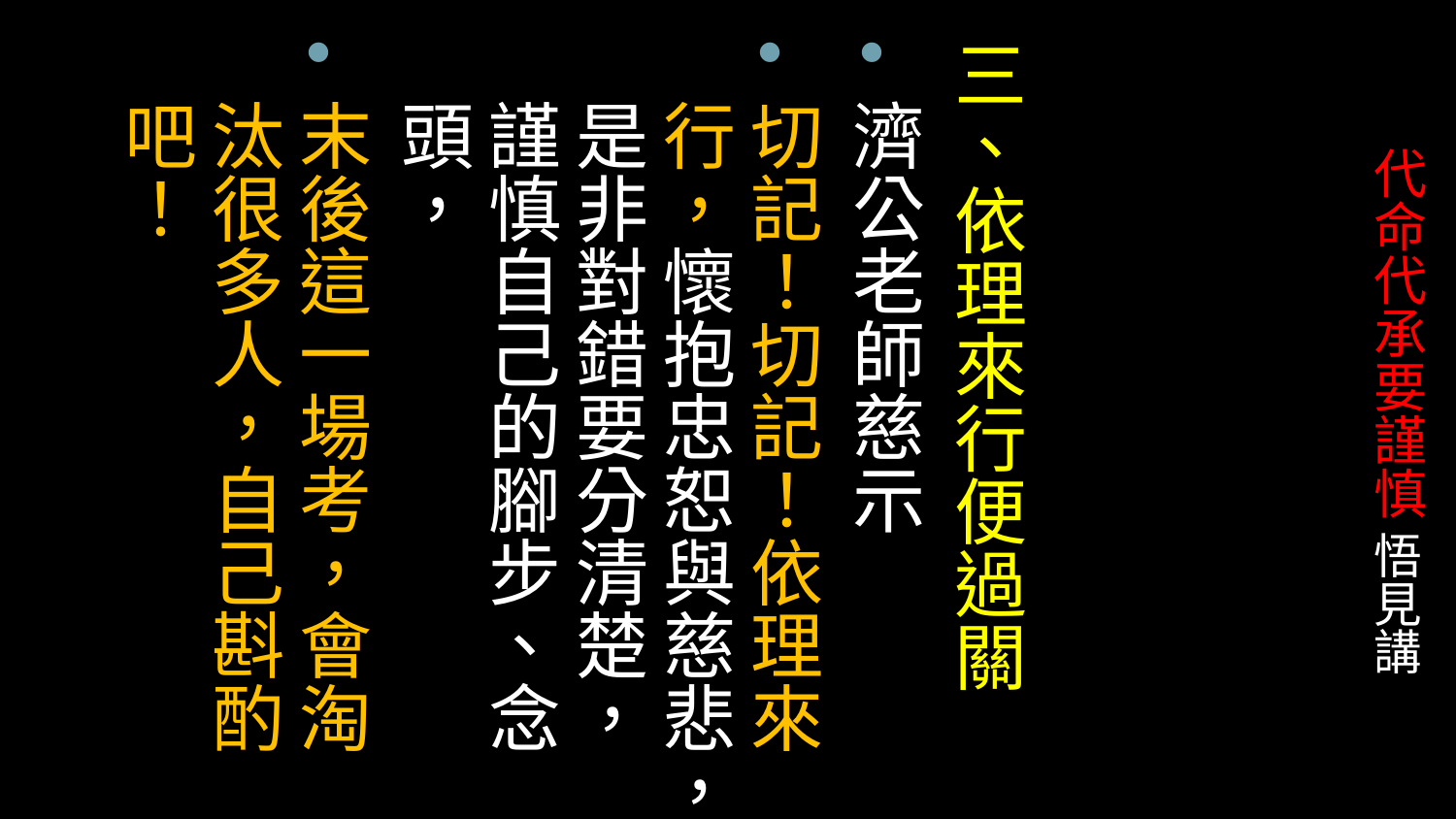

三、依理來行便過關
濟公老師慈示
切記！切記！依理來行，懷抱忠恕與慈悲，是非對錯要分清楚，謹慎自己的腳步、念頭，
末後這一場考，會淘汰很多人，自己斟酌吧！

# 代命代承要謹慎 悟見講